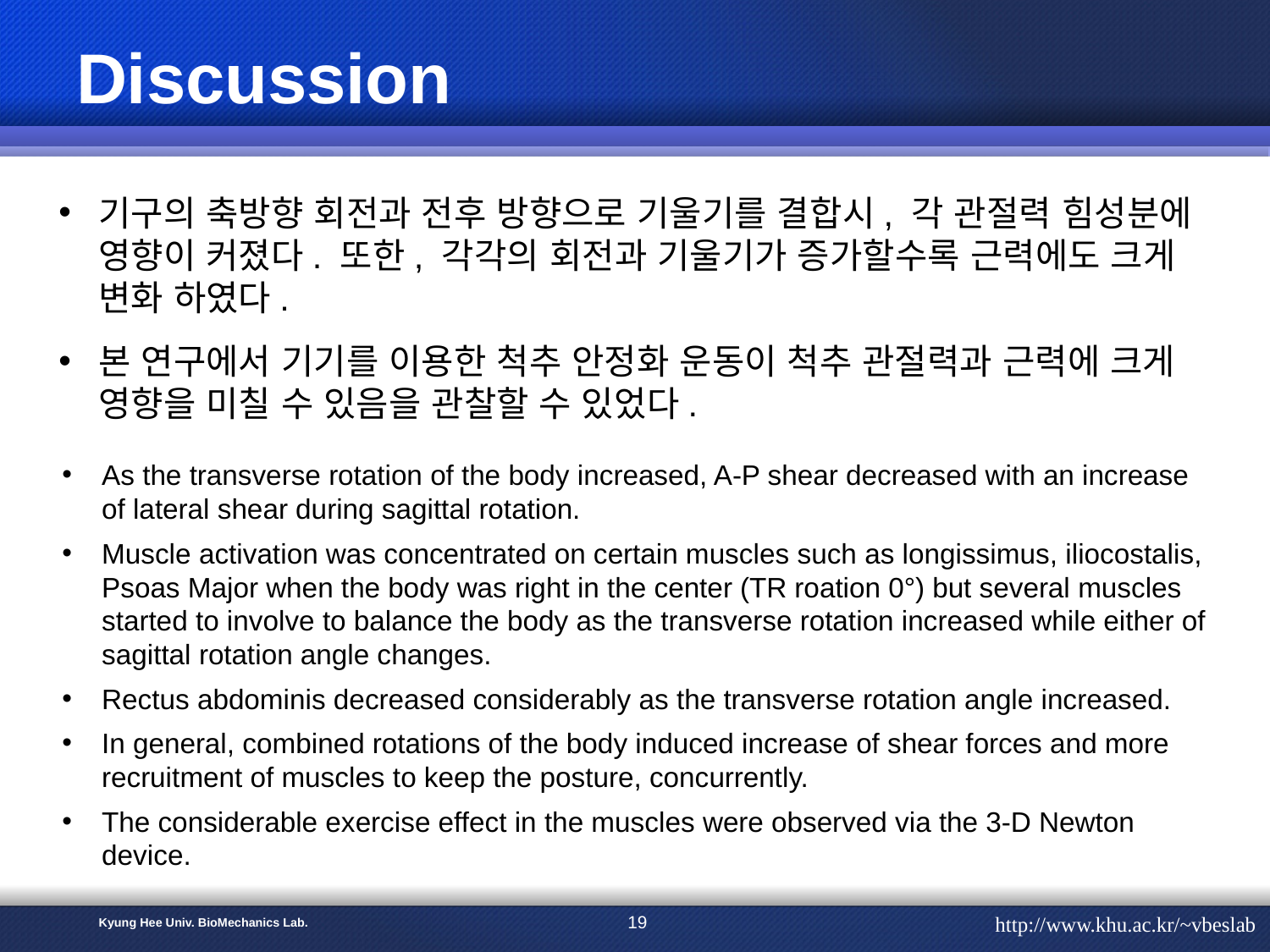

# Discussion
기구의 축방향 회전과 전후 방향으로 기울기를 결합시, 각 관절력 힘성분에 영향이 커졌다. 또한, 각각의 회전과 기울기가 증가할수록 근력에도 크게 변화 하였다.
본 연구에서 기기를 이용한 척추 안정화 운동이 척추 관절력과 근력에 크게 영향을 미칠 수 있음을 관찰할 수 있었다.

As the transverse rotation of the body increased, A-P shear decreased with an increase of lateral shear during sagittal rotation.
Muscle activation was concentrated on certain muscles such as longissimus, iliocostalis, Psoas Major when the body was right in the center (TR roation 0°) but several muscles started to involve to balance the body as the transverse rotation increased while either of sagittal rotation angle changes.
Rectus abdominis decreased considerably as the transverse rotation angle increased.
In general, combined rotations of the body induced increase of shear forces and more recruitment of muscles to keep the posture, concurrently.
The considerable exercise effect in the muscles were observed via the 3-D Newton device.